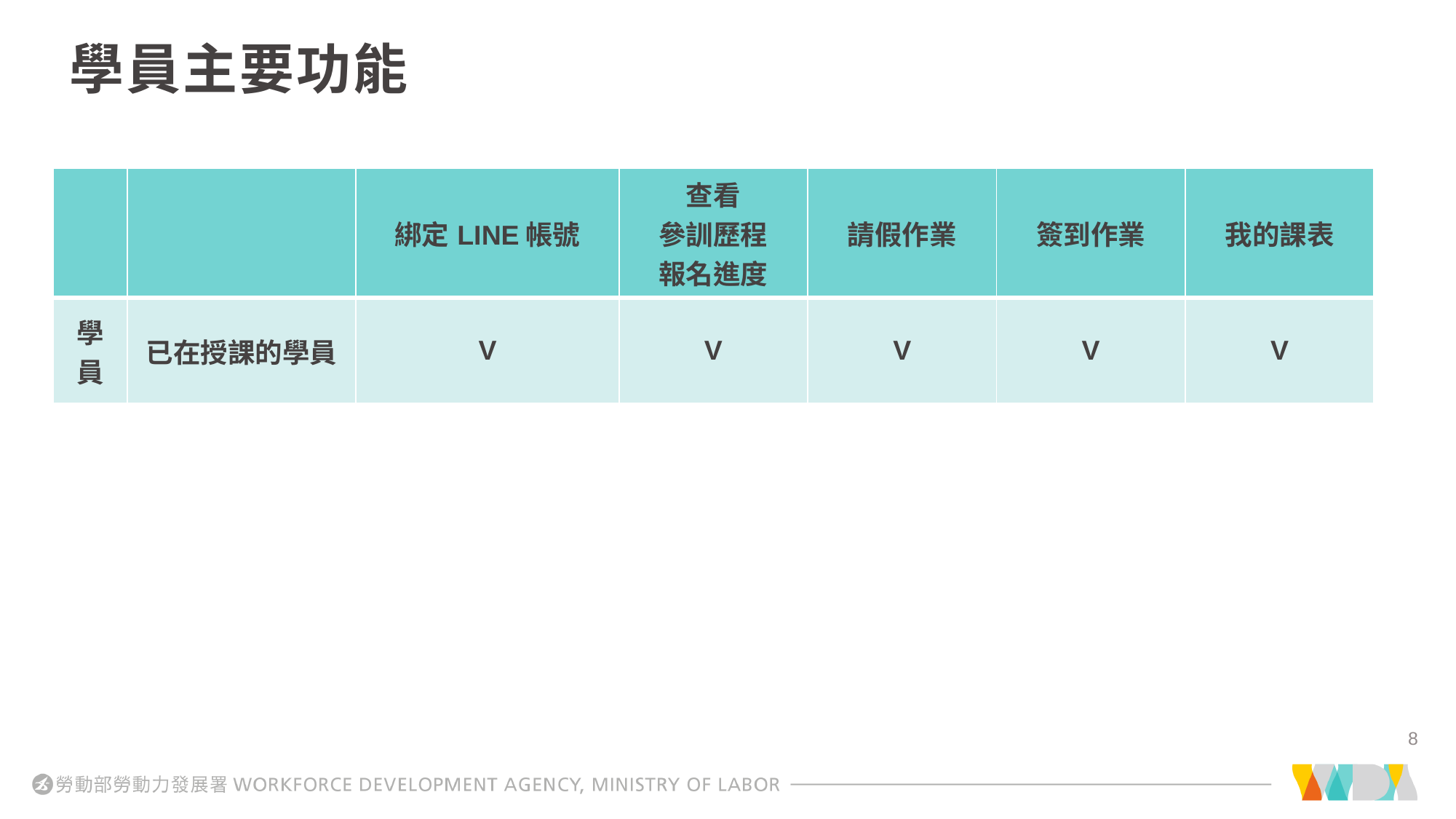

# 學員主要功能
|  |  | 綁定LINE帳號 | 查看 參訓歷程 報名進度 | 請假作業 | 簽到作業 | 我的課表 |
| --- | --- | --- | --- | --- | --- | --- |
| 學員 | 已在授課的學員 | V | V | V | V | V |
8